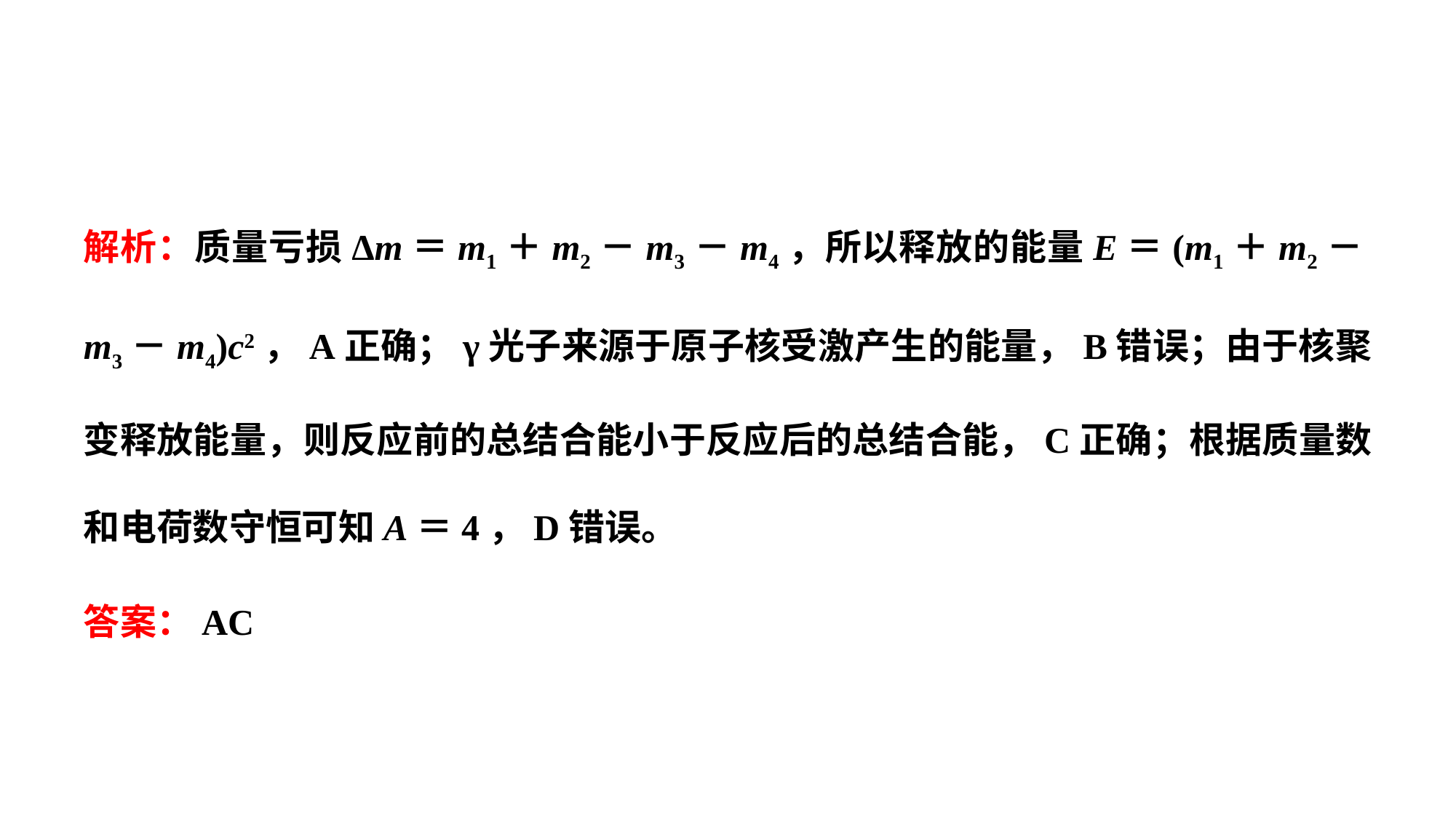

解析：质量亏损Δm＝m1＋m2－m3－m4，所以释放的能量E＝(m1＋m2－m3－m4)c2，A正确；γ光子来源于原子核受激产生的能量，B错误；由于核聚变释放能量，则反应前的总结合能小于反应后的总结合能，C正确；根据质量数和电荷数守恒可知A＝4，D错误。
答案：AC